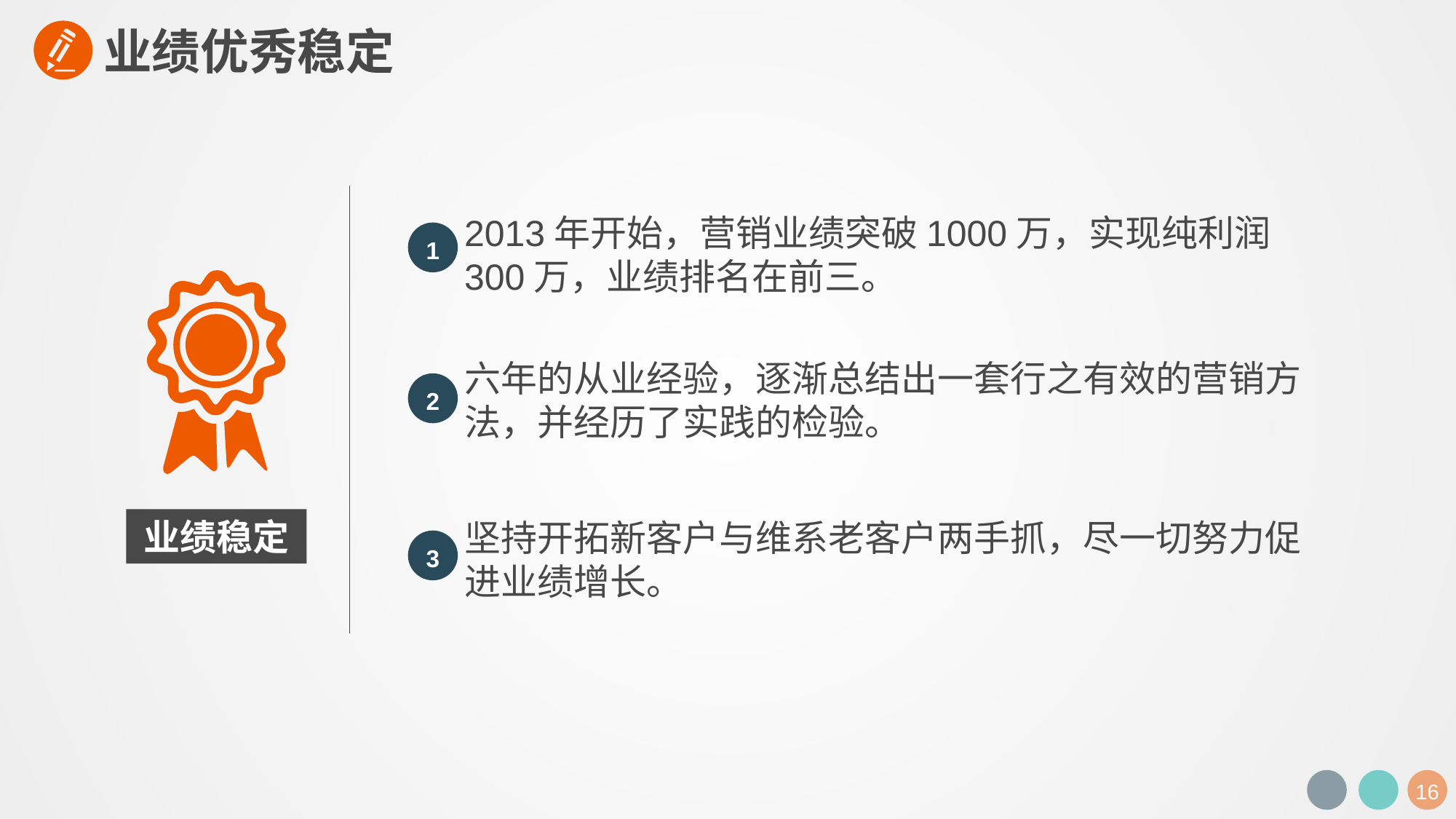

业绩优秀稳定

2013年开始，营销业绩突破1000万，实现纯利润300万，业绩排名在前三。
1

六年的从业经验，逐渐总结出一套行之有效的营销方法，并经历了实践的检验。
2
业绩稳定
坚持开拓新客户与维系老客户两手抓，尽一切努力促进业绩增长。
3